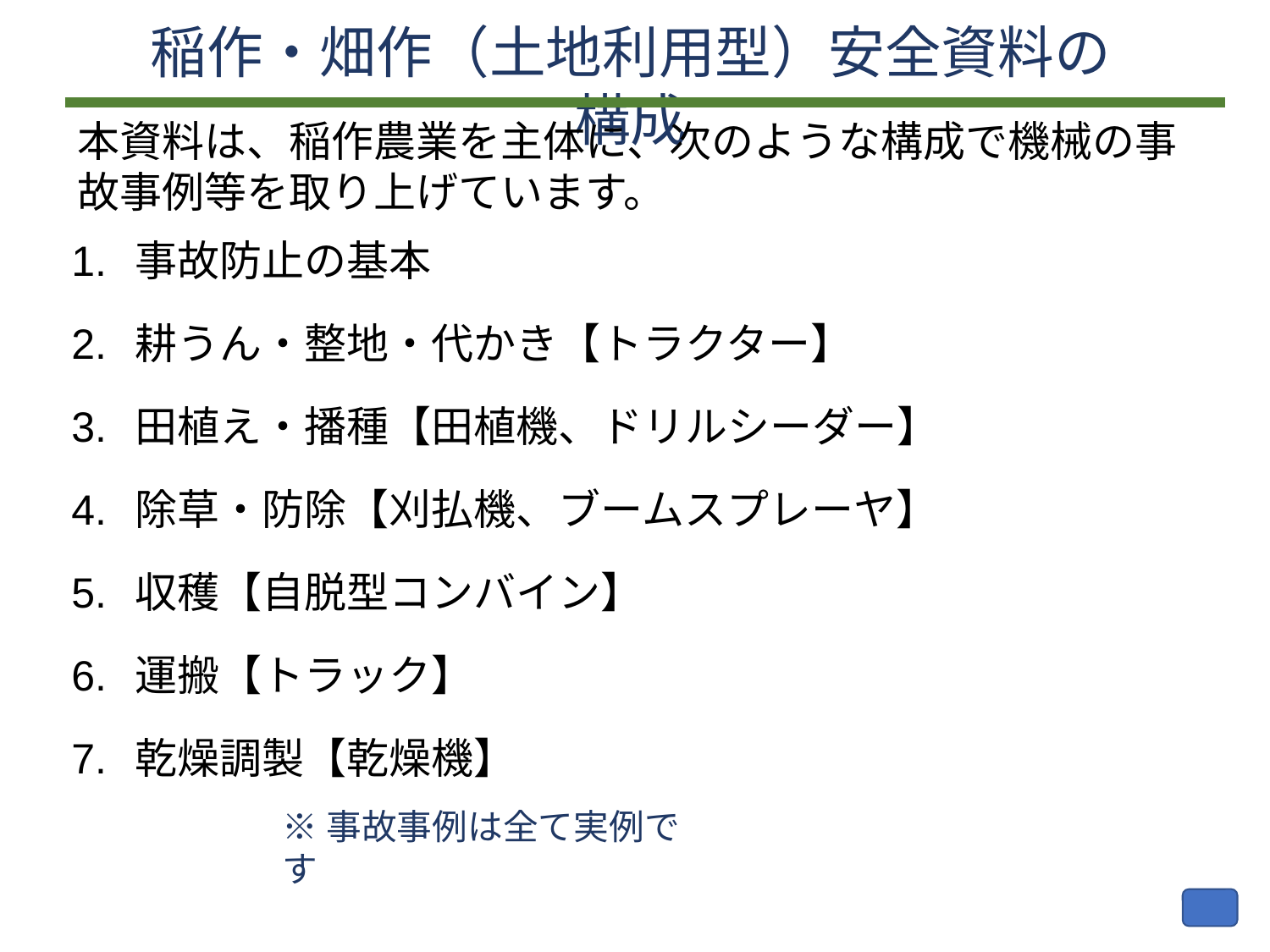

稲作・畑作（土地利用型）安全資料の構成
本資料は、稲作農業を主体に、次のような構成で機械の事故事例等を取り上げています。
事故防止の基本
耕うん・整地・代かき【トラクター】
田植え・播種【田植機、ドリルシーダー】
除草・防除【刈払機、ブームスプレーヤ】
収穫【自脱型コンバイン】
運搬【トラック】
乾燥調製【乾燥機】
※事故事例は全て実例です